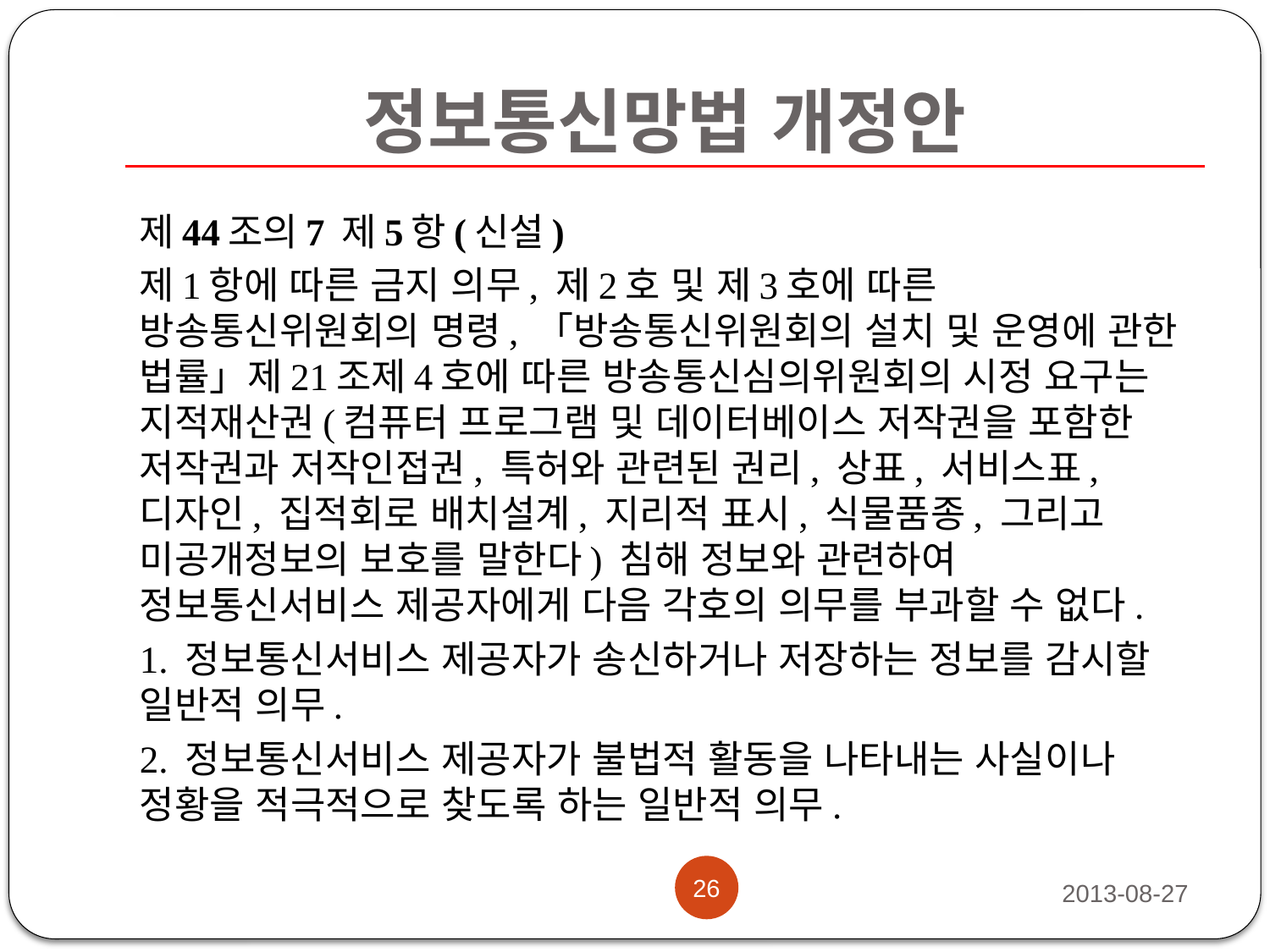

# 정보통신망법 개정안
제44조의7 제5항(신설)
제1항에 따른 금지 의무, 제2호 및 제3호에 따른 방송통신위원회의 명령, 「방송통신위원회의 설치 및 운영에 관한 법률」제21조제4호에 따른 방송통신심의위원회의 시정 요구는 지적재산권(컴퓨터 프로그램 및 데이터베이스 저작권을 포함한 저작권과 저작인접권, 특허와 관련된 권리, 상표, 서비스표, 디자인, 집적회로 배치설계, 지리적 표시, 식물품종, 그리고 미공개정보의 보호를 말한다) 침해 정보와 관련하여 정보통신서비스 제공자에게 다음 각호의 의무를 부과할 수 없다.
1. 정보통신서비스 제공자가 송신하거나 저장하는 정보를 감시할 일반적 의무.
2. 정보통신서비스 제공자가 불법적 활동을 나타내는 사실이나 정황을 적극적으로 찾도록 하는 일반적 의무.
26

2013-08-27